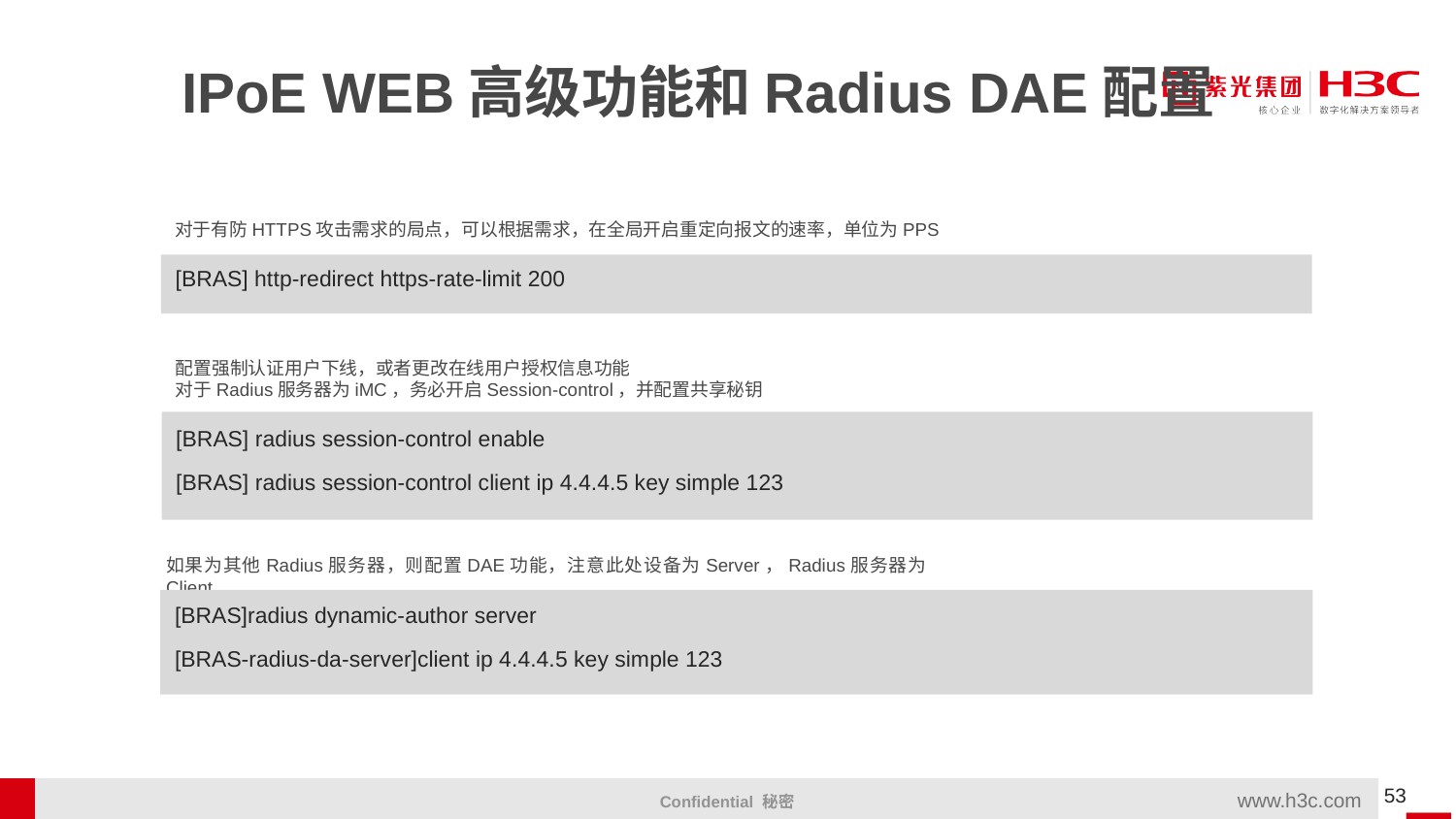

# IPoE WEB高级功能和Radius DAE配置

对于有防HTTPS攻击需求的局点，可以根据需求，在全局开启重定向报文的速率，单位为PPS
[BRAS] http-redirect https-rate-limit 200
配置强制认证用户下线，或者更改在线用户授权信息功能
对于Radius服务器为iMC，务必开启Session-control，并配置共享秘钥
[BRAS] radius session-control enable
[BRAS] radius session-control client ip 4.4.4.5 key simple 123
如果为其他Radius服务器，则配置DAE功能，注意此处设备为Server，Radius服务器为Client
[BRAS]radius dynamic-author server
[BRAS-radius-da-server]client ip 4.4.4.5 key simple 123